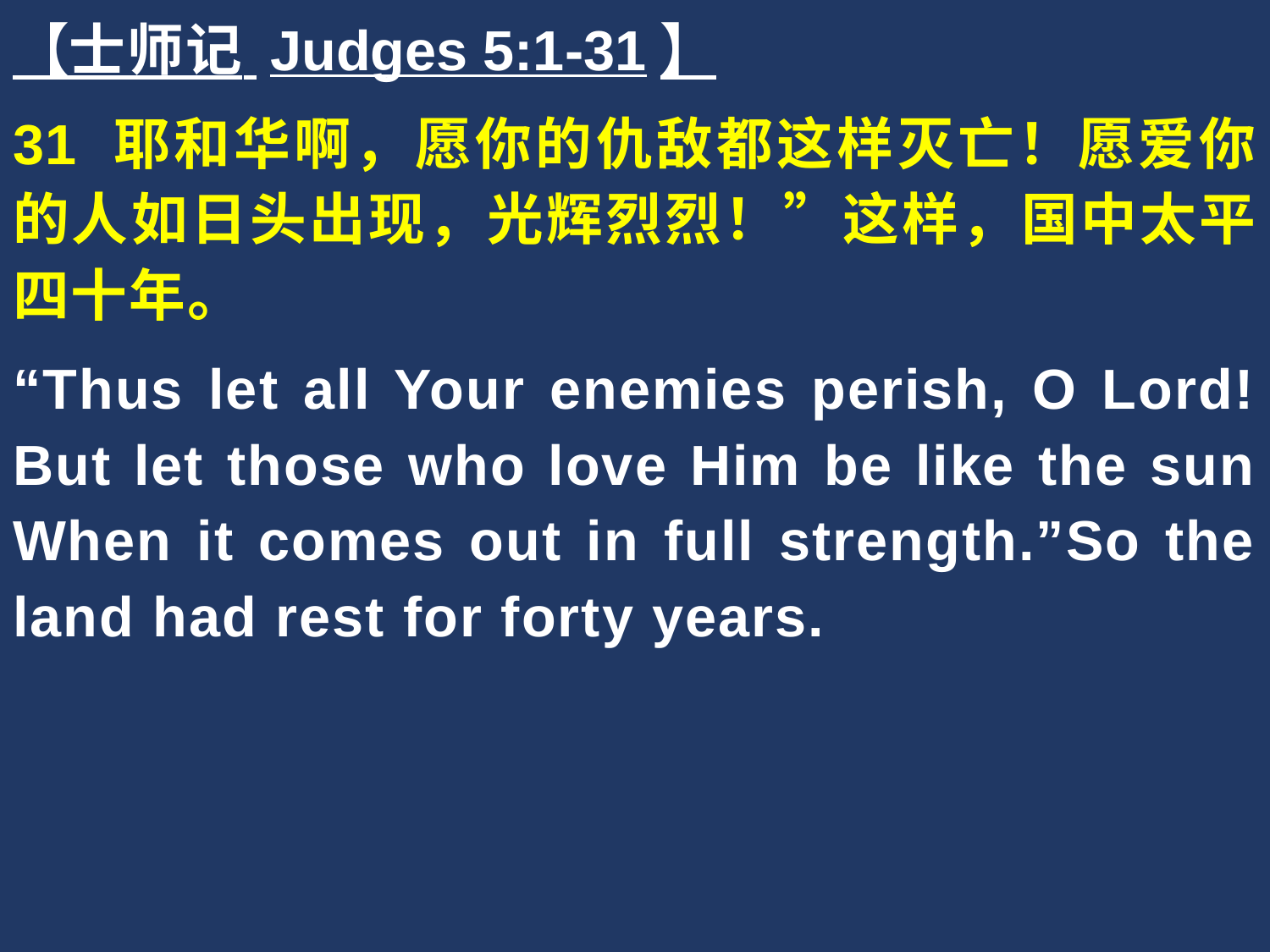

【士师记 Judges 5:1-31】
31 耶和华啊，愿你的仇敌都这样灭亡！愿爱你的人如日头出现，光辉烈烈！”这样，国中太平四十年。
“Thus let all Your enemies perish, O Lord! But let those who love Him be like the sun When it comes out in full strength.”So the land had rest for forty years.